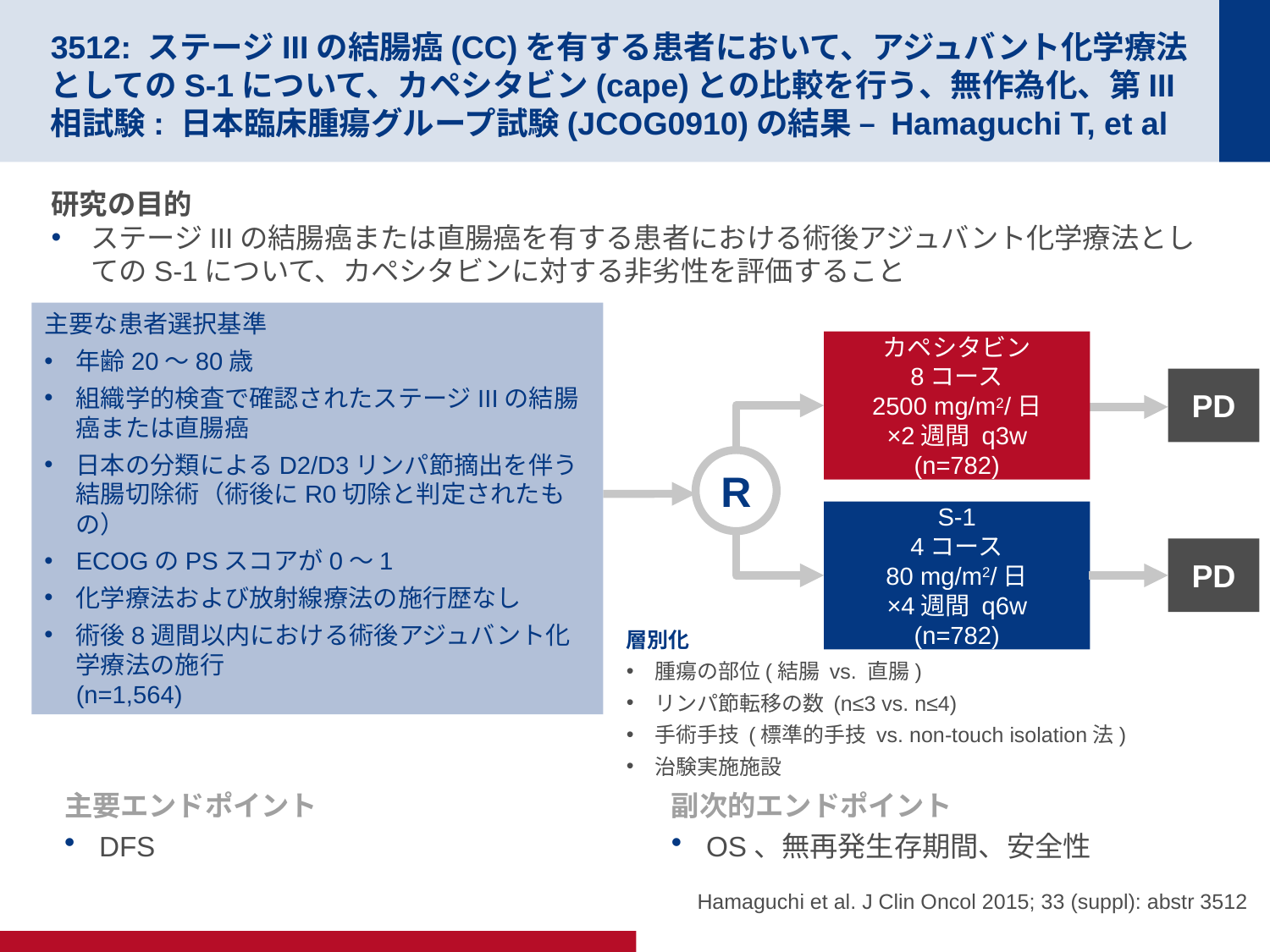

# 3512: ステージIIIの結腸癌(CC)を有する患者において、アジュバント化学療法としてのS-1について、カペシタビン(cape)との比較を行う、無作為化、第III相試験: 日本臨床腫瘍グループ試験(JCOG0910)の結果 – Hamaguchi T, et al
研究の目的
ステージIIIの結腸癌または直腸癌を有する患者における術後アジュバント化学療法としてのS-1について、カペシタビンに対する非劣性を評価すること

主要な患者選択基準
年齢20～80歳
組織学的検査で確認されたステージIIIの結腸癌または直腸癌
日本の分類によるD2/D3リンパ節摘出を伴う結腸切除術（術後にR0切除と判定されたもの）
ECOGのPSスコアが0～1
化学療法および放射線療法の施行歴なし
術後8週間以内における術後アジュバント化学療法の施行
(n=1,564)
カペシタビン
8コース
2500 mg/m2/日
×2週間 q3w
(n=782)
PD
R
S-1
4コース
80 mg/m2/日
×4週間 q6w
(n=782)
PD
層別化
腫瘍の部位(結腸 vs. 直腸)
リンパ節転移の数 (n≤3 vs. n≤4)
手術手技 (標準的手技 vs. non-touch isolation法)
治験実施施設
主要エンドポイント
DFS
副次的エンドポイント
OS、無再発生存期間、安全性
Hamaguchi et al. J Clin Oncol 2015; 33 (suppl): abstr 3512